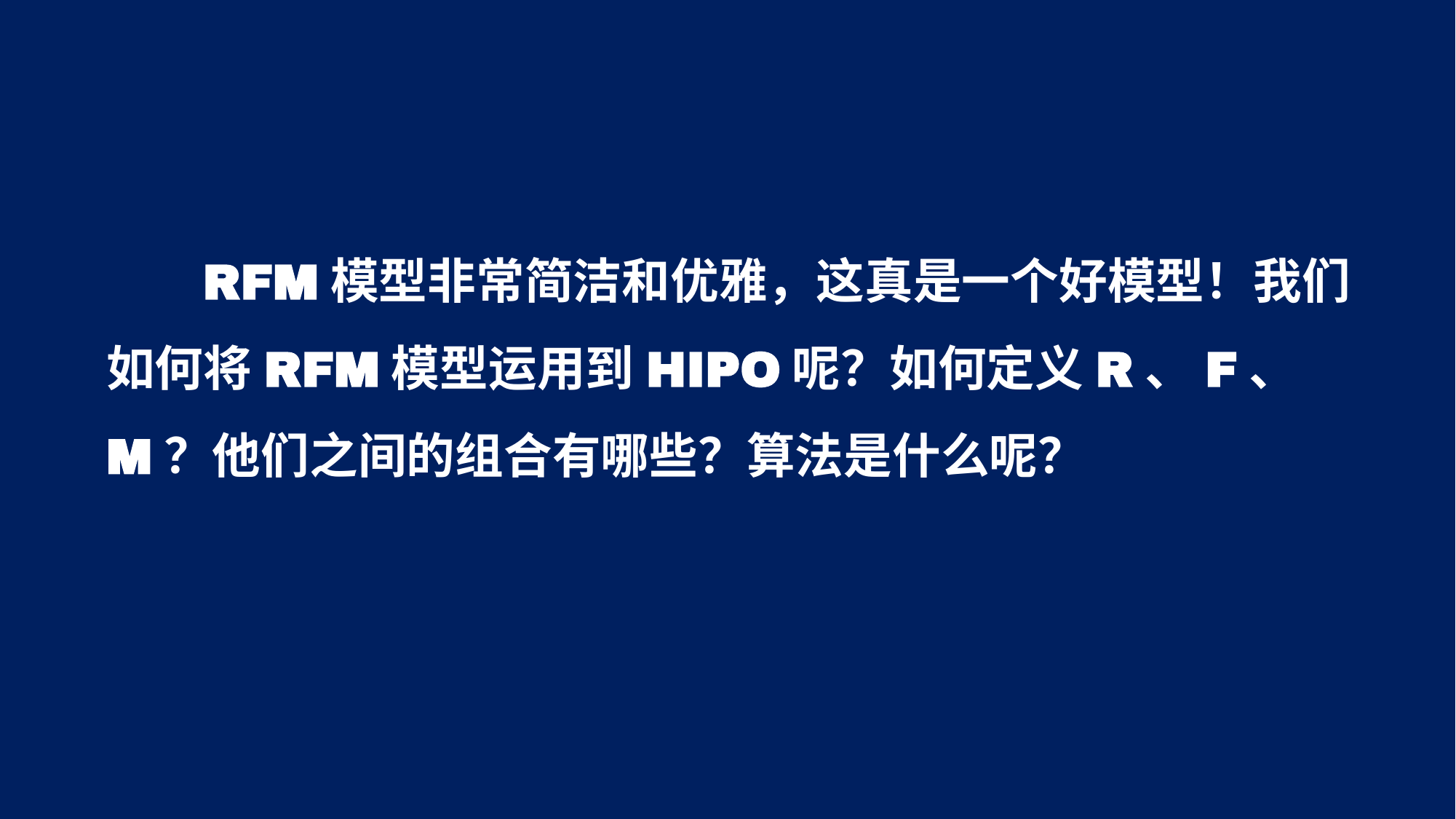

RFM模型非常简洁和优雅，这真是一个好模型！我们如何将RFM模型运用到HIPO呢？如何定义R、F、M？他们之间的组合有哪些？算法是什么呢？